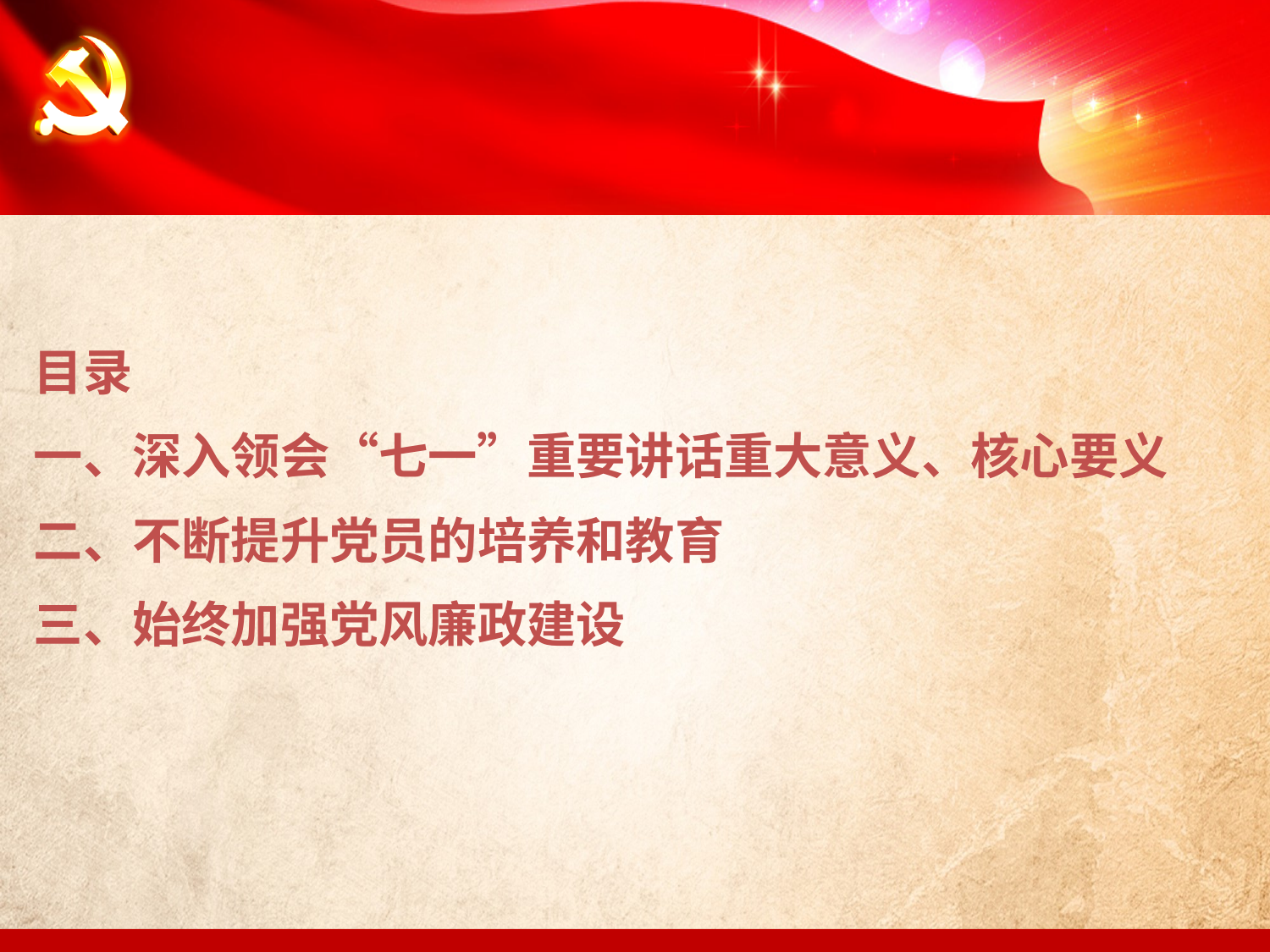

目录
一、深入领会“七一”重要讲话重大意义、核心要义
二、不断提升党员的培养和教育
三、始终加强党风廉政建设